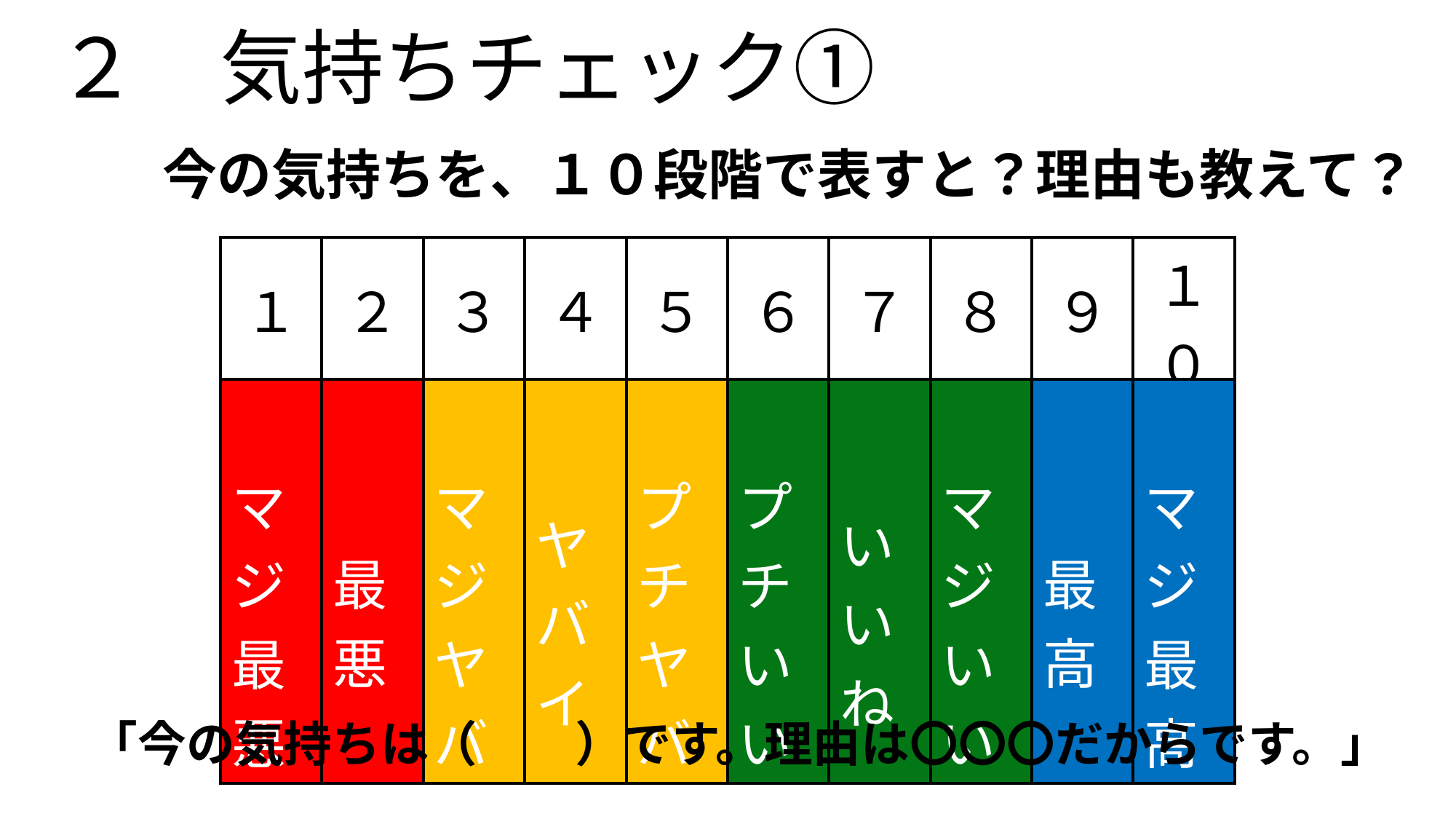

２　気持ちチェック①

今の気持ちを、１０段階で表すと？理由も教えて？
| １ | ２ | ３ | ４ | ５ | ６ | ７ | ８ | ９ | １０ |
| --- | --- | --- | --- | --- | --- | --- | --- | --- | --- |
| マジ最悪 | 最悪 | マジヤバイ | ヤバイ | プチヤバイ | プチいいね | いいね | マジいいね | 最高 | マジ最高 |
「今の気持ちは（　　）です。理由は〇〇〇だからです。」
5